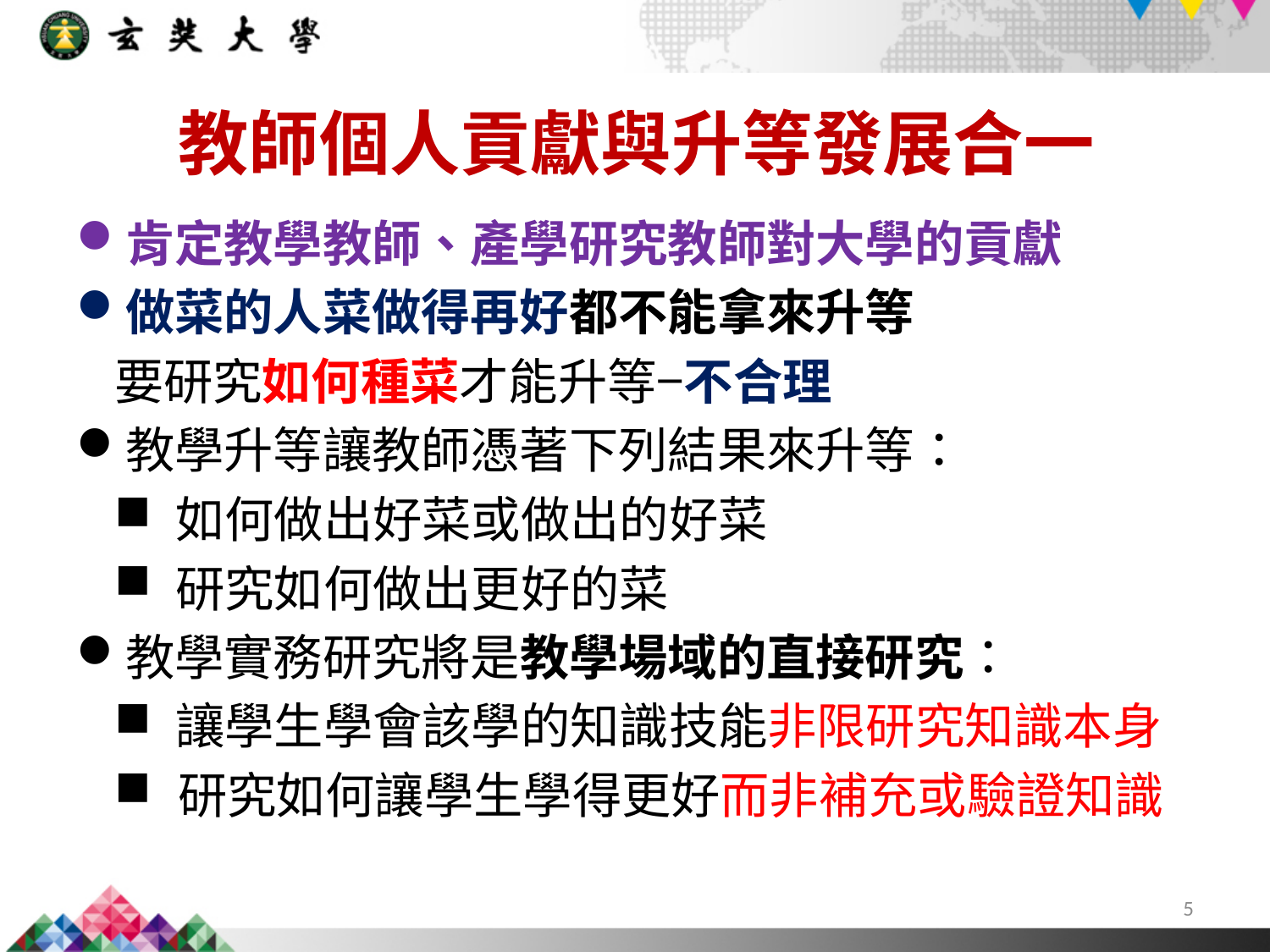

教師個人貢獻與升等發展合一
肯定教學教師、產學研究教師對大學的貢獻
做菜的人菜做得再好都不能拿來升等
要研究如何種菜才能升等−不合理
教學升等讓教師憑著下列結果來升等：
如何做出好菜或做出的好菜
研究如何做出更好的菜
教學實務研究將是教學場域的直接研究：
讓學生學會該學的知識技能非限研究知識本身
研究如何讓學生學得更好而非補充或驗證知識

5